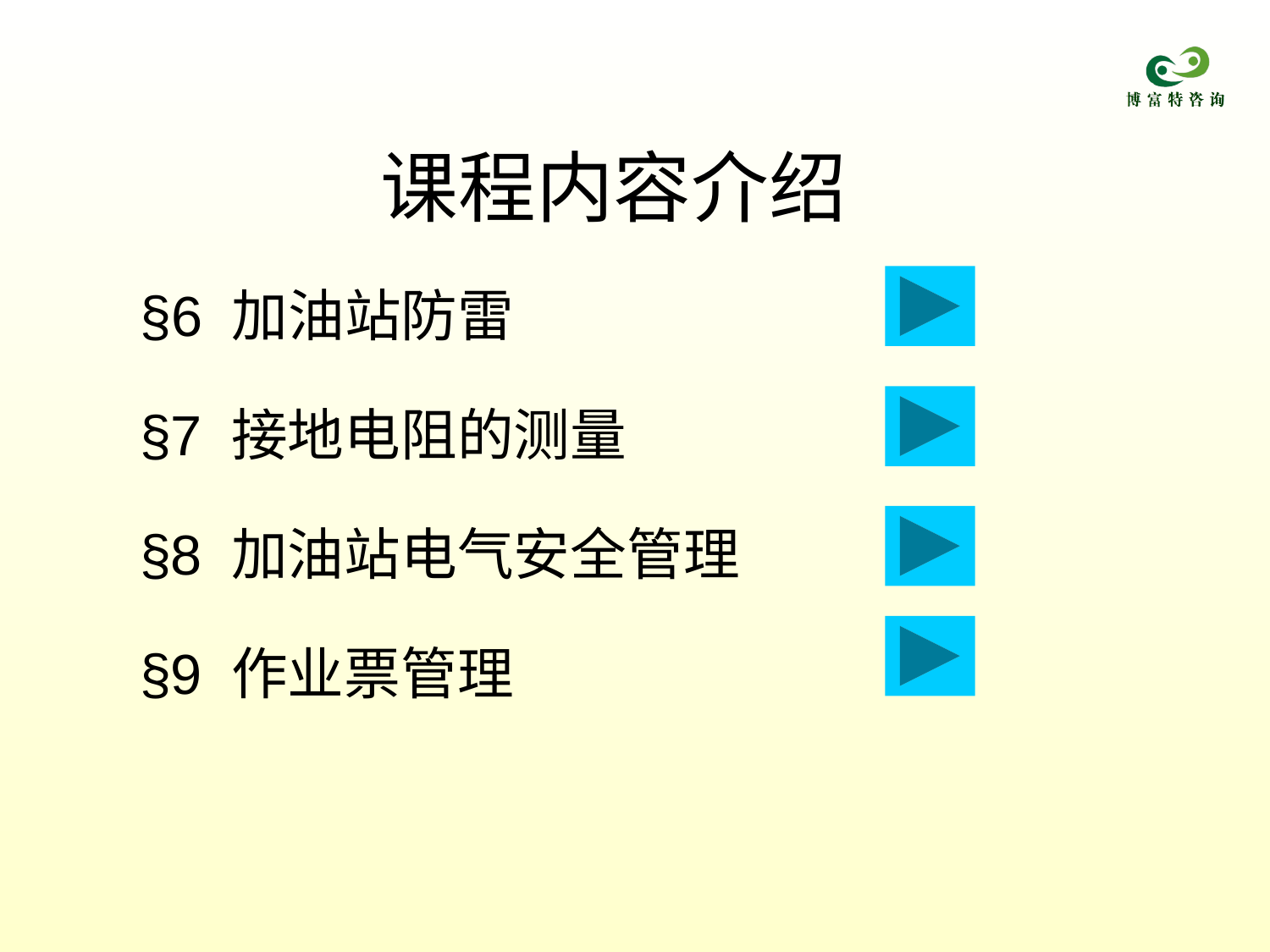

# 课程内容介绍
§6 加油站防雷
§7 接地电阻的测量
§8 加油站电气安全管理
§9 作业票管理

4